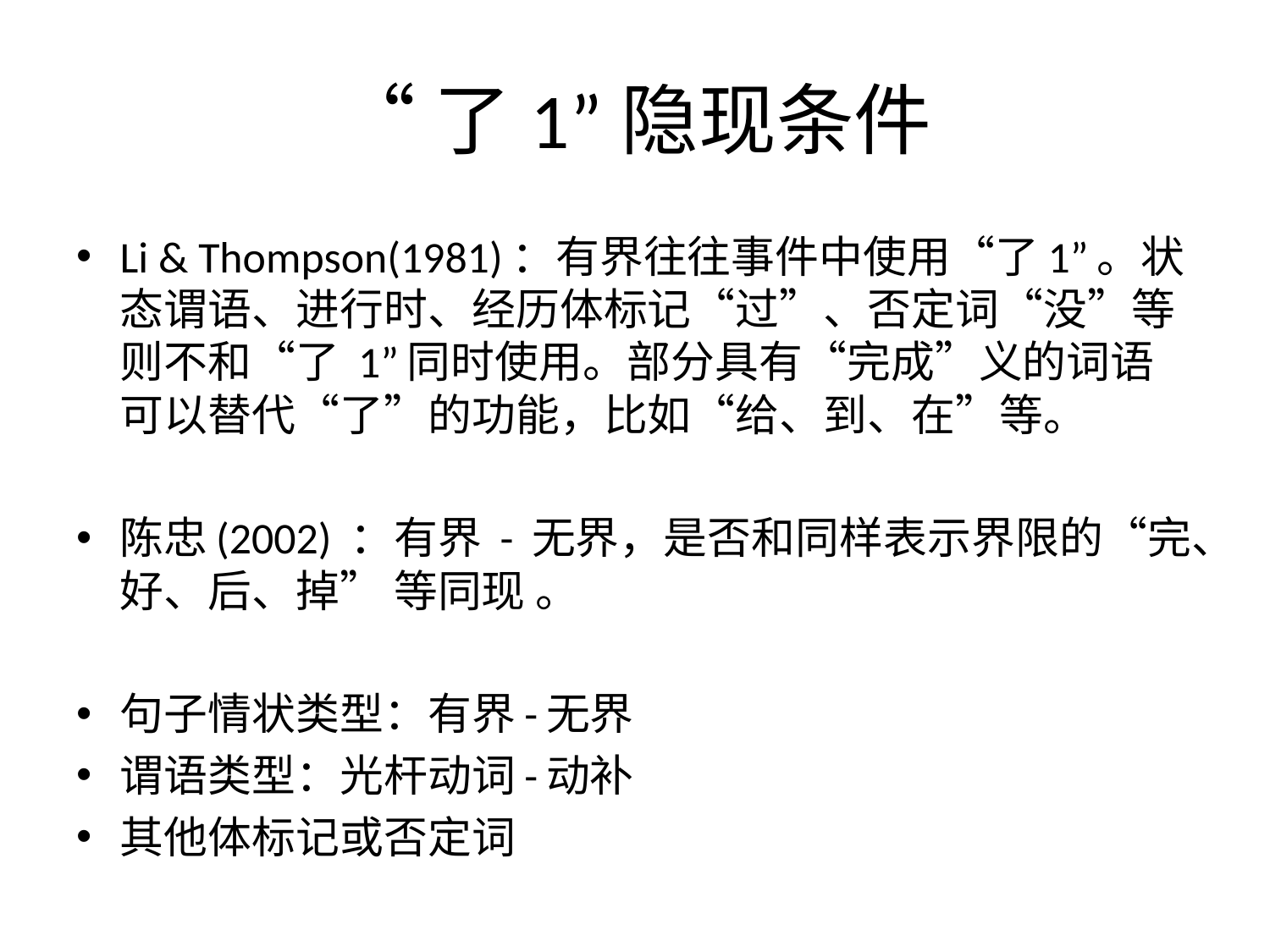

# “了1”隐现条件
Li & Thompson(1981)：有界往往事件中使用“了1”。状态谓语、进行时、经历体标记“过”、否定词“没”等则不和“了 1”同时使用。部分具有“完成”义的词语可以替代“了”的功能，比如“给、到、在”等。

陈忠(2002) ：有界 - 无界，是否和同样表示界限的“完、好、后、掉” 等同现 。

句子情状类型：有界-无界
谓语类型：光杆动词-动补
其他体标记或否定词